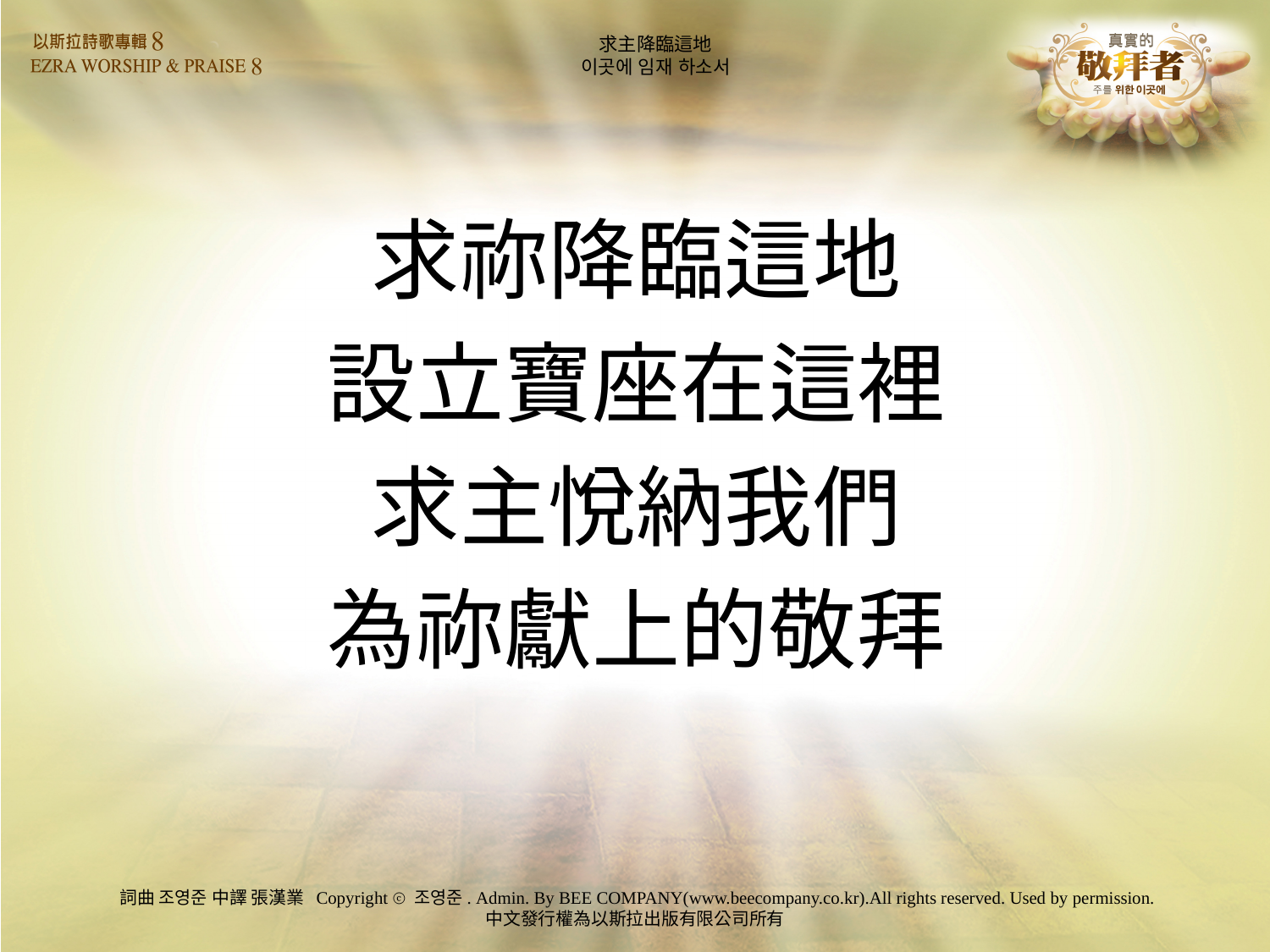

# 求主降臨這地 이곳에 임재 하소서
求祢降臨這地
設立寶座在這裡
求主悅納我們
為祢獻上的敬拜
詞曲 조영준 中譯 張漢業  Copyright ⓒ 조영준. Admin. By BEE COMPANY(www.beecompany.co.kr).All rights reserved. Used by permission.
中文發行權為以斯拉出版有限公司所有